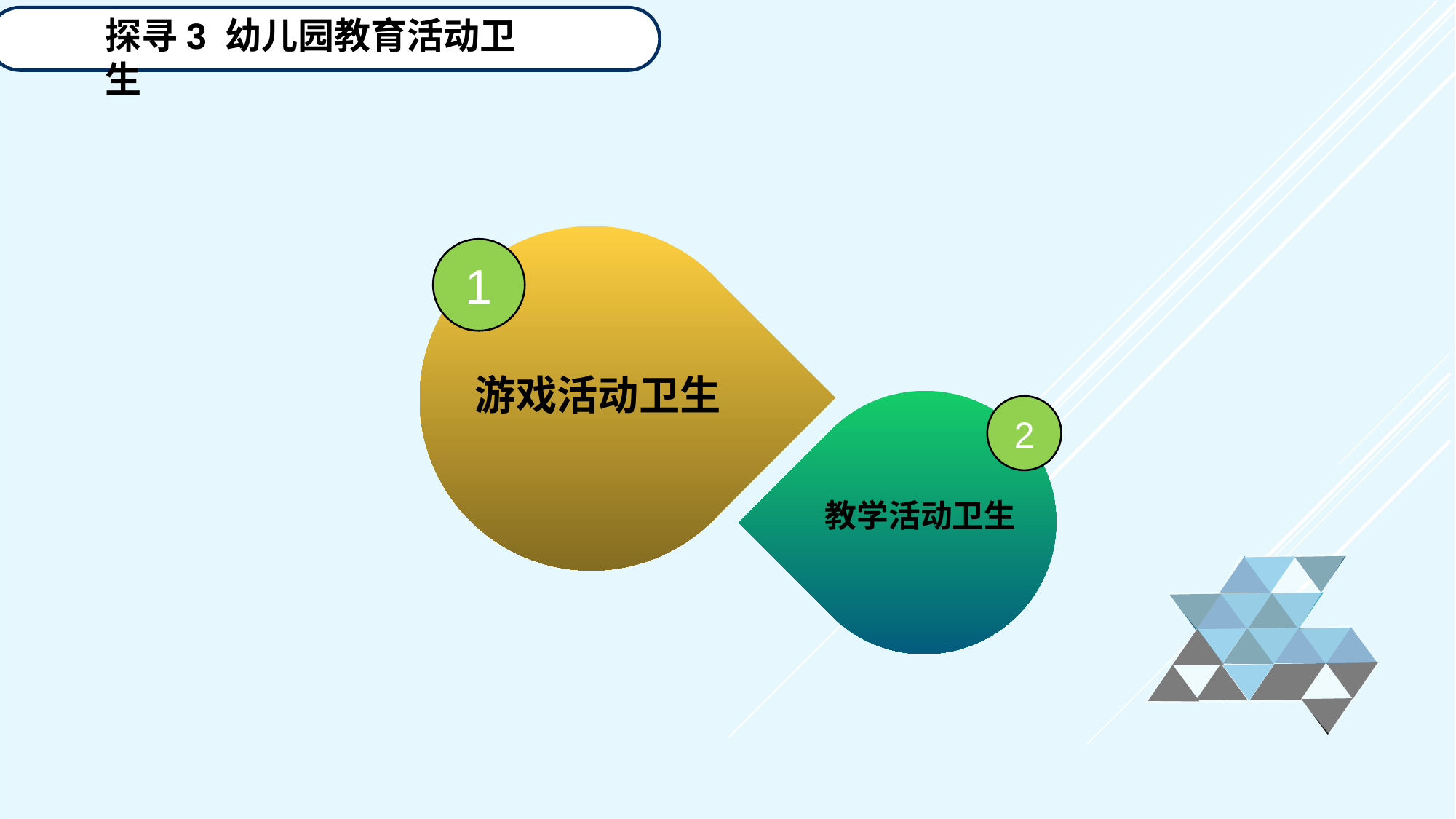

探寻3 幼儿园教育活动卫生

1
游戏活动卫生

2
教学活动卫生
延迟符